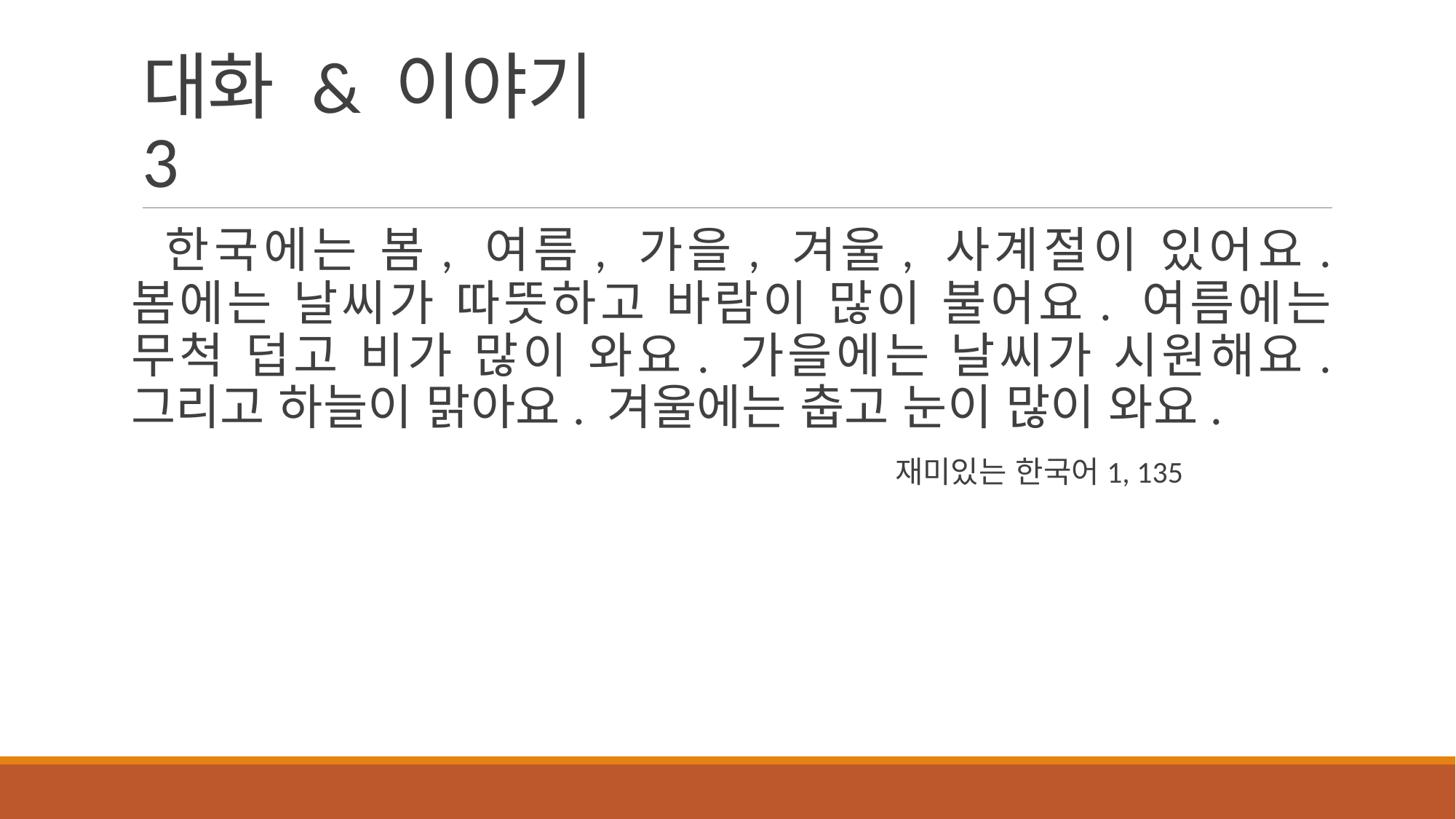

# 대화 & 이야기 3
  한국에는 봄, 여름, 가을, 겨울, 사계절이 있어요. 봄에는 날씨가 따뜻하고 바람이 많이 불어요. 여름에는 무척 덥고 비가 많이 와요. 가을에는 날씨가 시원해요. 그리고 하늘이 맑아요. 겨울에는 춥고 눈이 많이 와요.
							재미있는 한국어1, 135